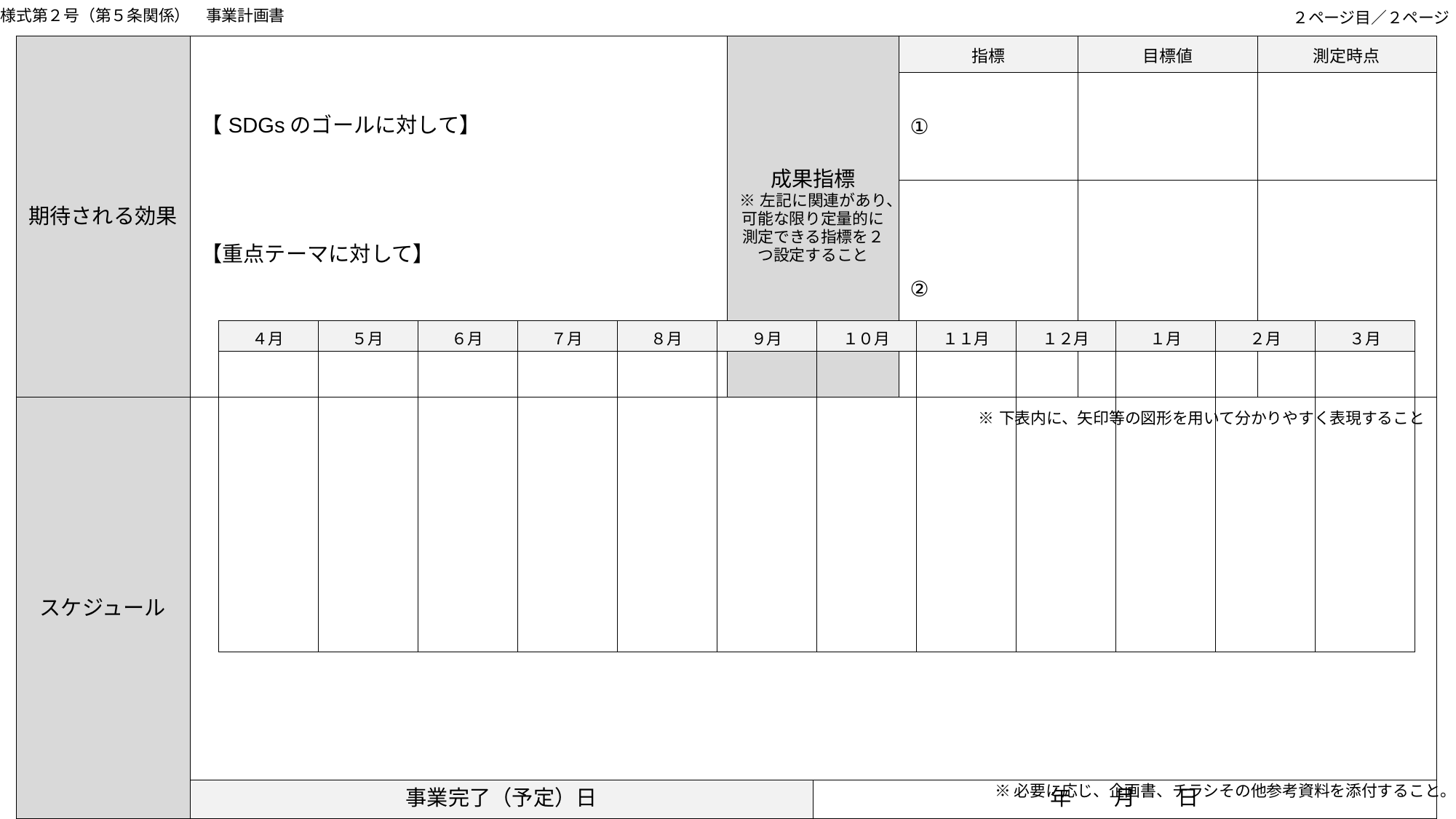

様式第２号（第５条関係）　事業計画書
２ページ目／２ページ
| 期待される効果 | 【SDGsのゴールに対して】 【重点テーマに対して】 | 成果指標 ※左記に関連があり、可能な限り定量的に測定できる指標を２つ設定すること |  | 指標 | 目標値 | 測定時点 |
| --- | --- | --- | --- | --- | --- | --- |
|  |  |  |  | ① |  |  |
|  |  |  |  | ② |  |  |
| スケジュール | ※下表内に、矢印等の図形を用いて分かりやすく表現すること |  |  |  |  |  |
|  | 事業完了（予定）日 |  | 年　　月　　日 |  |  |  |
| 特記事項等 |  |  |  |  |  |  |
| ４月 | ５月 | ６月 | ７月 | ８月 | ９月 | １０月 | １１月 | １２月 | １月 | ２月 | ３月 |
| --- | --- | --- | --- | --- | --- | --- | --- | --- | --- | --- | --- |
|  |  |  |  |  |  |  |  |  |  |  |  |
テキスト

テキスト
※必要に応じ、企画書、チラシその他参考資料を添付すること。